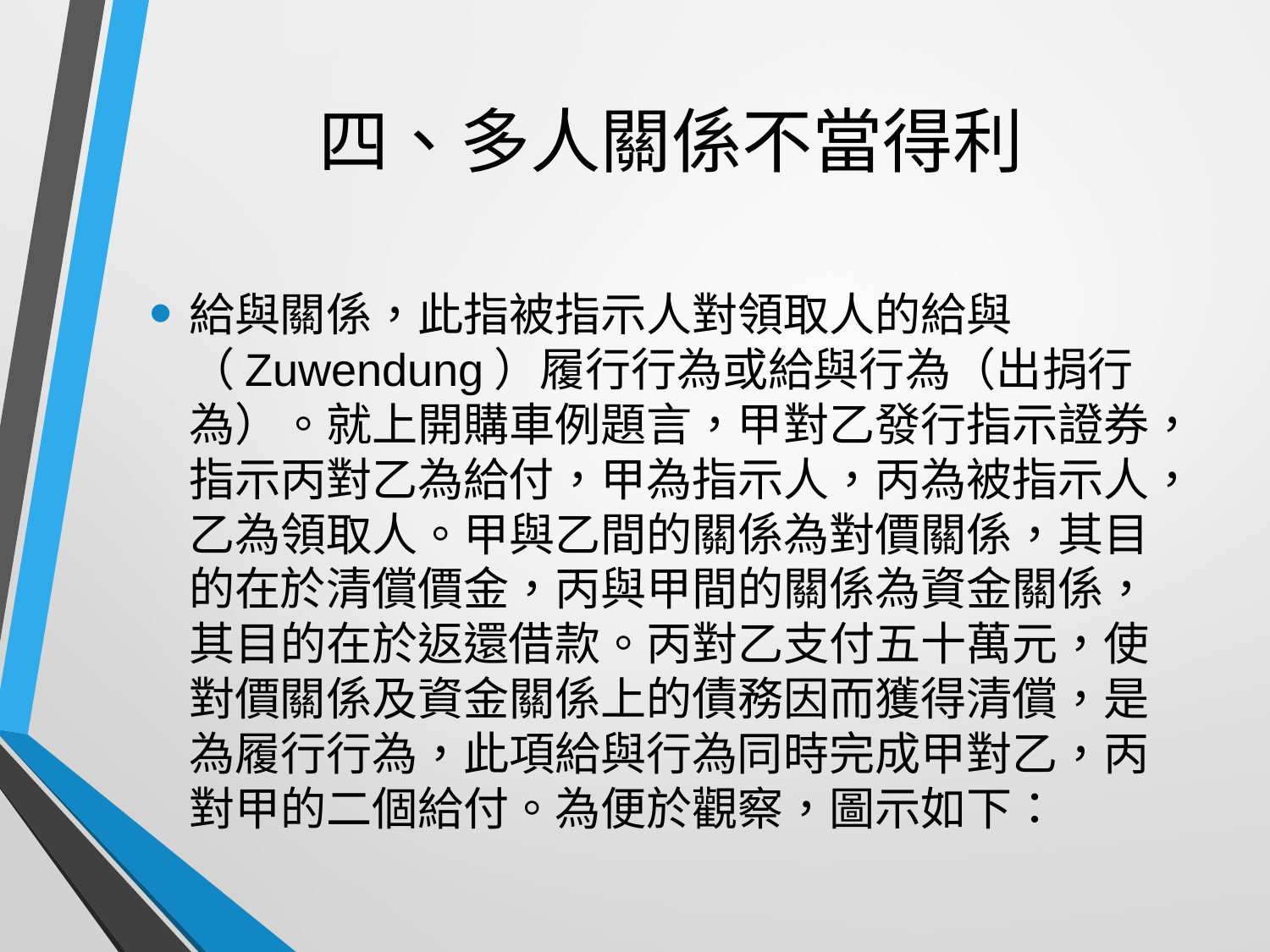

# 四、多人關係不當得利
給與關係，此指被指示人對領取人的給與（Zuwendung）履行行為或給與行為（出捐行為）。就上開購車例題言，甲對乙發行指示證券，指示丙對乙為給付，甲為指示人，丙為被指示人，乙為領取人。甲與乙間的關係為對價關係，其目的在於清償價金，丙與甲間的關係為資金關係，其目的在於返還借款。丙對乙支付五十萬元，使對價關係及資金關係上的債務因而獲得清償，是為履行行為，此項給與行為同時完成甲對乙，丙對甲的二個給付。為便於觀察，圖示如下：